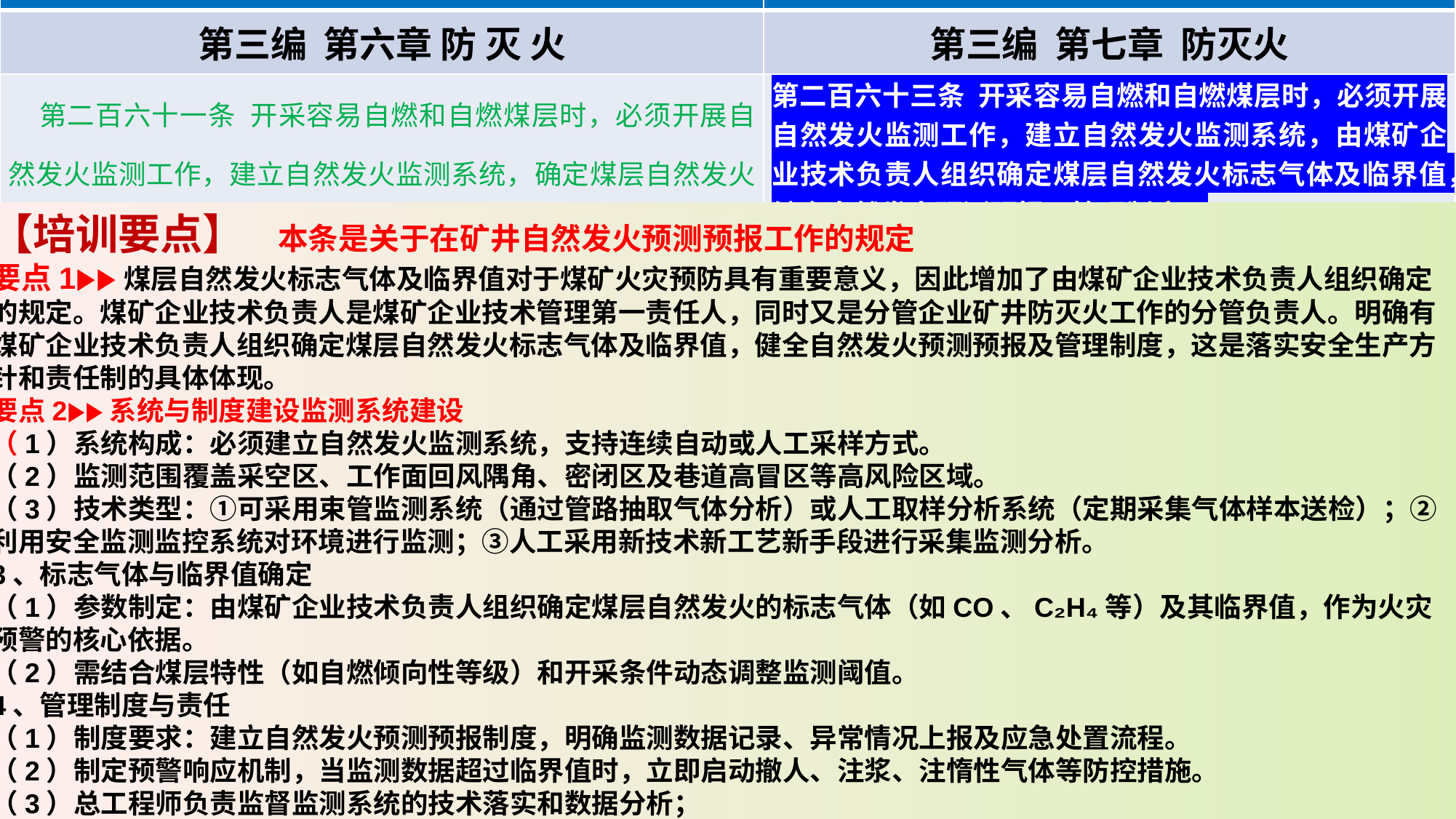

| 《煤矿安全规程》（2022版） | 《煤矿安全规程》（2025版） |
| --- | --- |
| 第三编 第六章 防 灭 火 | 第三编 第七章 防灭火 |
| 第二百六十一条 开采容易自燃和自燃煤层时，必须开展自然发火监测工作，建立自然发火监测系统，确定煤层自然发火标志气体及临界值，健全自然发火预测预报及管理制度。 | 第二百六十三条 开采容易自燃和自燃煤层时，必须开展自然发火监测工作，建立自然发火监测系统，由煤矿企业技术负责人组织确定煤层自然发火标志气体及临界值，健全自然发火预测预报及管理制度。 |
【培训要点】    本条是关于在矿井自然发火预测预报工作的规定
要点1▶▶煤层自然发火标志气体及临界值对于煤矿火灾预防具有重要意义，因此增加了由煤矿企业技术负责人组织确定的规定。煤矿企业技术负责人是煤矿企业技术管理第一责任人，同时又是分管企业矿井防灭火工作的分管负责人。明确有煤矿企业技术负责人组织确定煤层自然发火标志气体及临界值，健全自然发火预测预报及管理制度，这是落实安全生产方针和责任制的具体体现。
要点2▶▶系统与制度建设监测系统建设
（1）‌系统构成‌：必须建立‌自然发火监测系统‌，支持连续自动或人工采样方式。
（2）监测范围覆盖‌采空区‌、‌工作面回风隅角‌、‌密闭区‌及‌巷道高冒区‌等高风险区域‌。
（3）‌技术类型‌：①可采用‌束管监测系统‌（通过管路抽取气体分析）或‌人工取样分析系统‌（定期采集气体样本送检）；②利用安全监测监控系统对环境进行监测；③人工采用新技术新工艺新手段进行采集监测分析。
3、标志气体与临界值确定
（1）‌参数制定‌：由煤矿企业技术负责人‌组织确定煤层自然发火的‌标志气体‌（如CO、C₂H₄等）及其‌临界值‌，作为火灾预警的核心依据。
（2）需结合煤层特性（如自燃倾向性等级）和开采条件动态调整监测阈值。
4、管理制度与责任
（1）‌制度要求‌：建立‌自然发火预测预报制度‌，明确监测数据记录、异常情况上报及应急处置流程‌。
（2）制定‌预警响应机制‌，当监测数据超过临界值时，立即启动撤人、注浆、注惰性气体等防控措施‌。
（3）‌总工程师‌负责监督监测系统的技术落实和数据分析；
（4）配备专职人员定期维护监测设备，并组织岗位培训，确保操作规范。